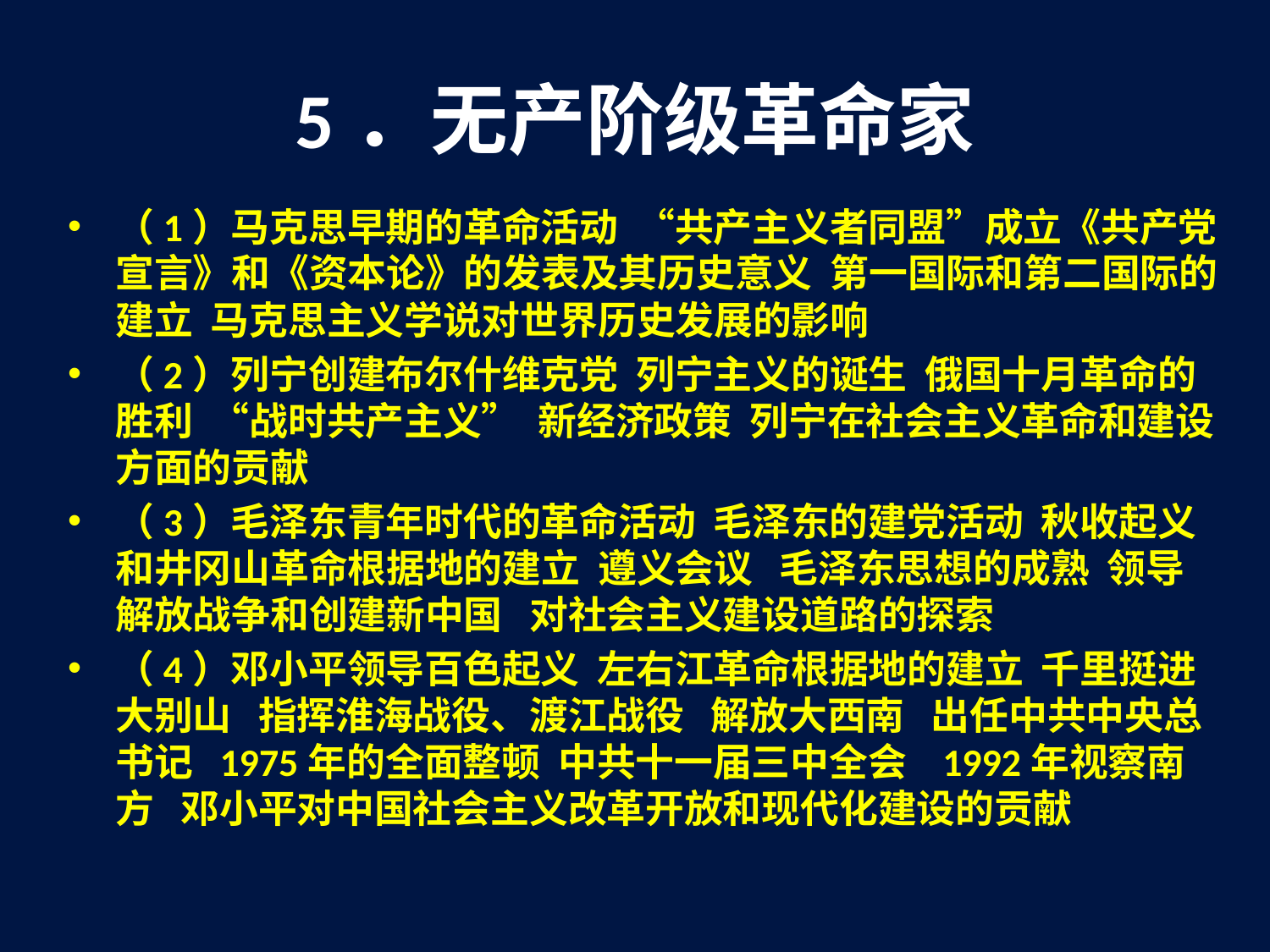

# 5．无产阶级革命家
（1）马克思早期的革命活动  “共产主义者同盟”成立《共产党宣言》和《资本论》的发表及其历史意义  第一国际和第二国际的建立  马克思主义学说对世界历史发展的影响
（2）列宁创建布尔什维克党  列宁主义的诞生  俄国十月革命的胜利  “战时共产主义”  新经济政策  列宁在社会主义革命和建设方面的贡献
（3）毛泽东青年时代的革命活动  毛泽东的建党活动  秋收起义和井冈山革命根据地的建立  遵义会议   毛泽东思想的成熟  领导解放战争和创建新中国   对社会主义建设道路的探索
（4）邓小平领导百色起义  左右江革命根据地的建立  千里挺进大别山   指挥淮海战役、渡江战役   解放大西南   出任中共中央总书记  1975年的全面整顿  中共十一届三中全会   1992年视察南方   邓小平对中国社会主义改革开放和现代化建设的贡献